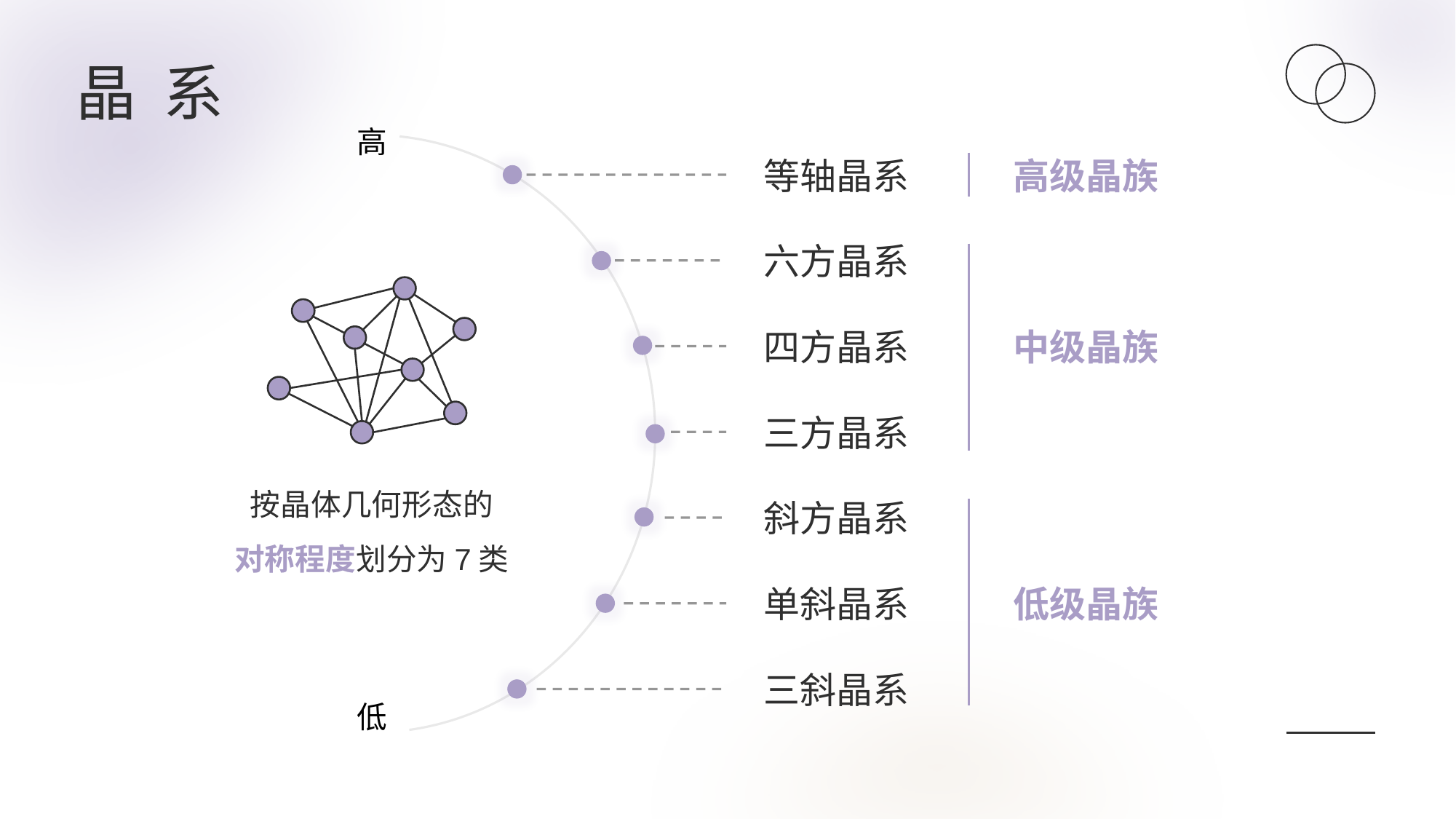

晶  系
高

等轴晶系
高级晶族

六方晶系

四方晶系
中级晶族

三方晶系

按晶体几何形态的
对称程度划分为7类
斜方晶系

单斜晶系
低级晶族

三斜晶系

低